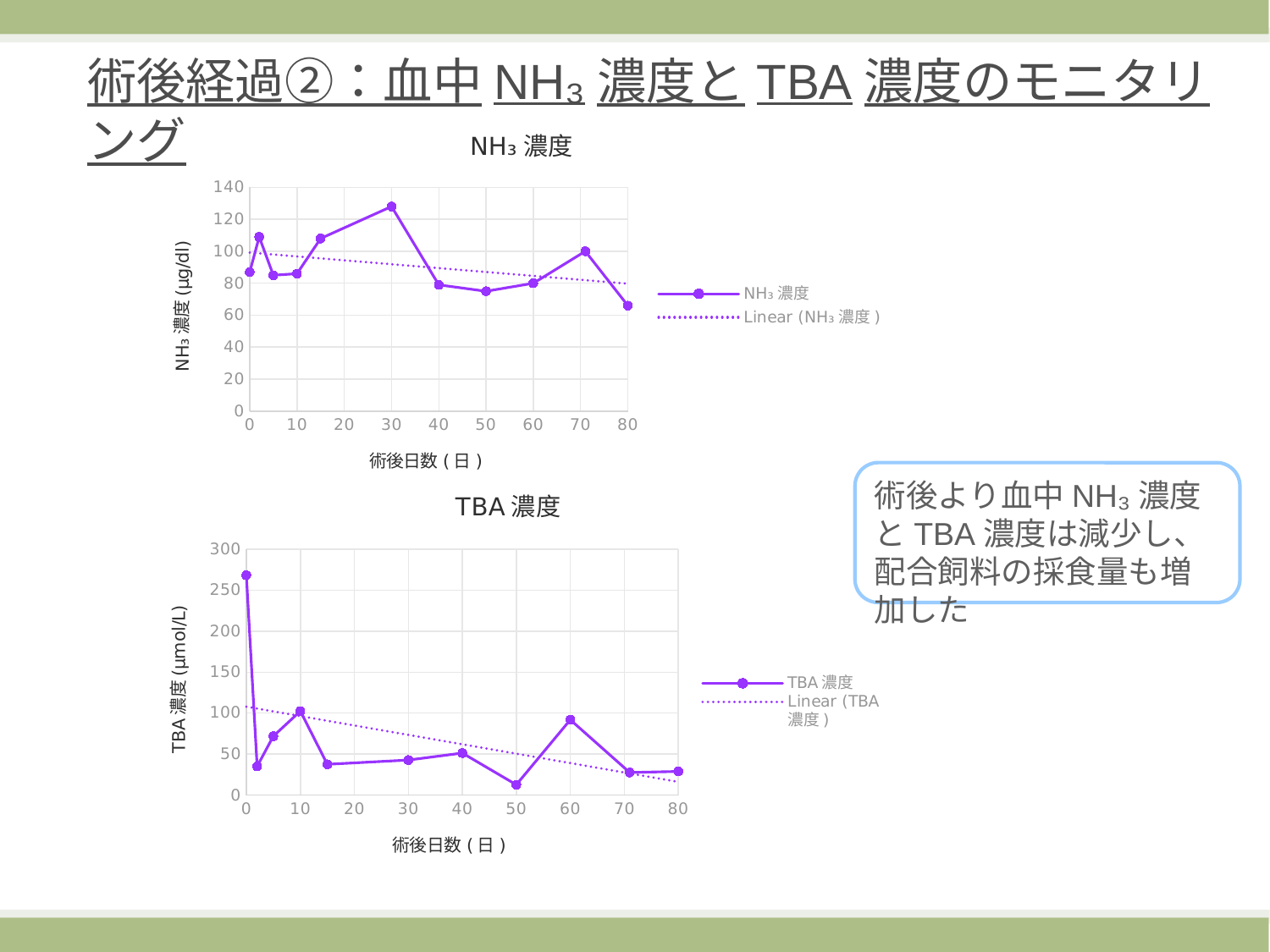

術後経過②：血中NH₃濃度とTBA濃度のモニタリング

### Chart: NH₃濃度

| Category | NH₃濃度 |
|---|---|
術後より血中NH₃濃度とTBA濃度は減少し、配合飼料の採食量も増加した

### Chart: TBA濃度

| Category | TBA濃度 |
|---|---|